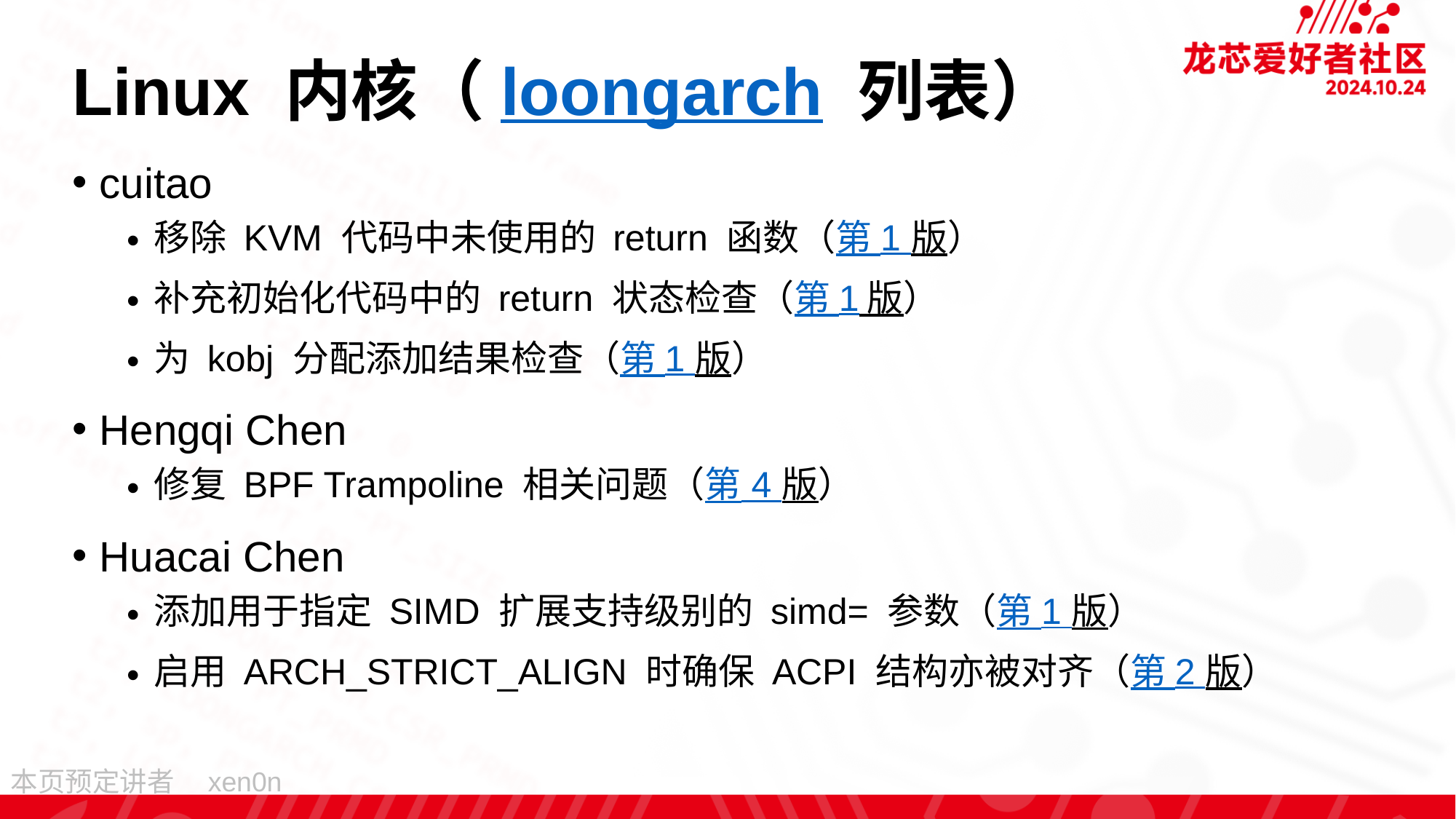

# Linux 内核（loongarch 列表）
cuitao
移除 KVM 代码中未使用的 return 函数（第 1 版）
补充初始化代码中的 return 状态检查（第 1 版）
为 kobj 分配添加结果检查（第 1 版）
Hengqi Chen
修复 BPF Trampoline 相关问题（第 4 版）
Huacai Chen
添加用于指定 SIMD 扩展支持级别的 simd= 参数（第 1 版）
启用 ARCH_STRICT_ALIGN 时确保 ACPI 结构亦被对齐（第 2 版）
xen0n